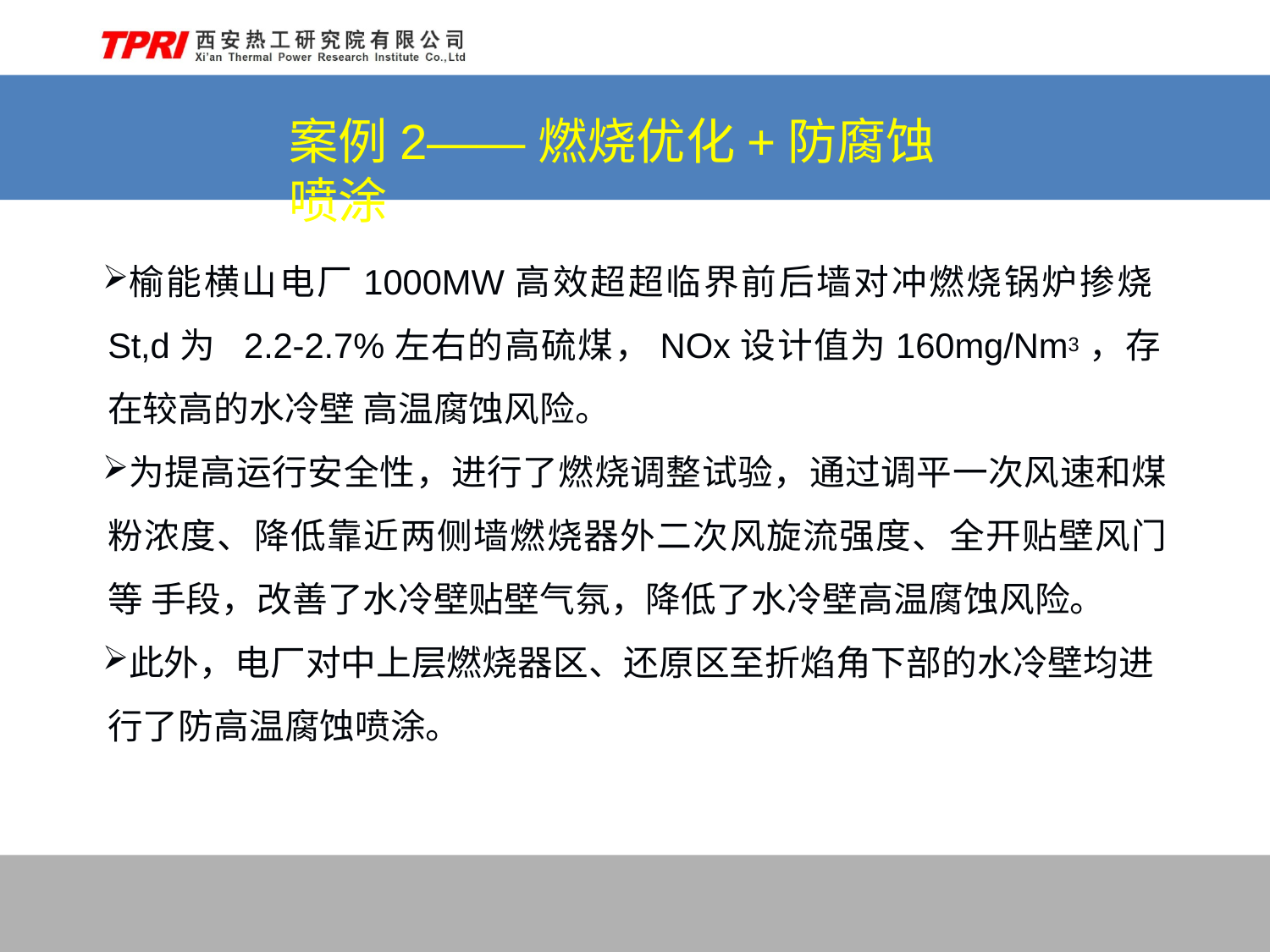

# 案例2——燃烧优化+防腐蚀喷涂
榆能横山电厂1000MW高效超超临界前后墙对冲燃烧锅炉掺烧St,d为  2.2-2.7%左右的高硫煤，NOx设计值为160mg/Nm3，存在较高的水冷壁 高温腐蚀风险。
为提高运行安全性，进行了燃烧调整试验，通过调平一次风速和煤 粉浓度、降低靠近两侧墙燃烧器外二次风旋流强度、全开贴壁风门等 手段，改善了水冷壁贴壁气氛，降低了水冷壁高温腐蚀风险。
此外，电厂对中上层燃烧器区、还原区至折焰角下部的水冷壁均进 行了防高温腐蚀喷涂。